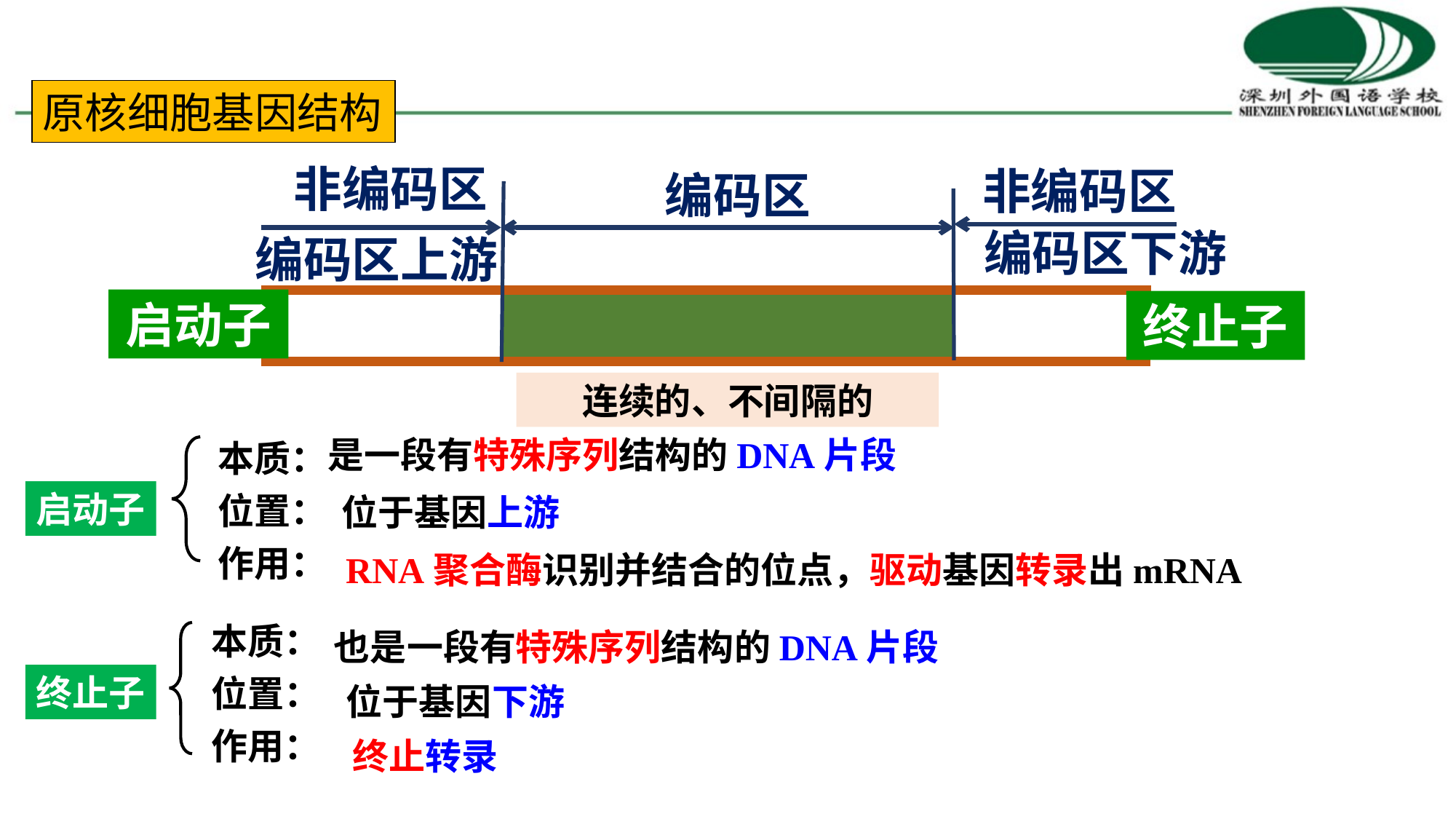

第一步：目的基因的筛选与获取——基因结构
原核细胞基因结构
非编码区
非编码区
编码区
编码区下游
编码区上游

启动子
终止子
连续的、不间隔的
本质：
位置：
作用：
是一段有特殊序列结构的DNA片段

启动子
位于基因上游
RNA聚合酶识别并结合的位点，驱动基因转录出mRNA
本质：
位置：
作用：
也是一段有特殊序列结构的DNA片段
终止子
位于基因下游
终止转录